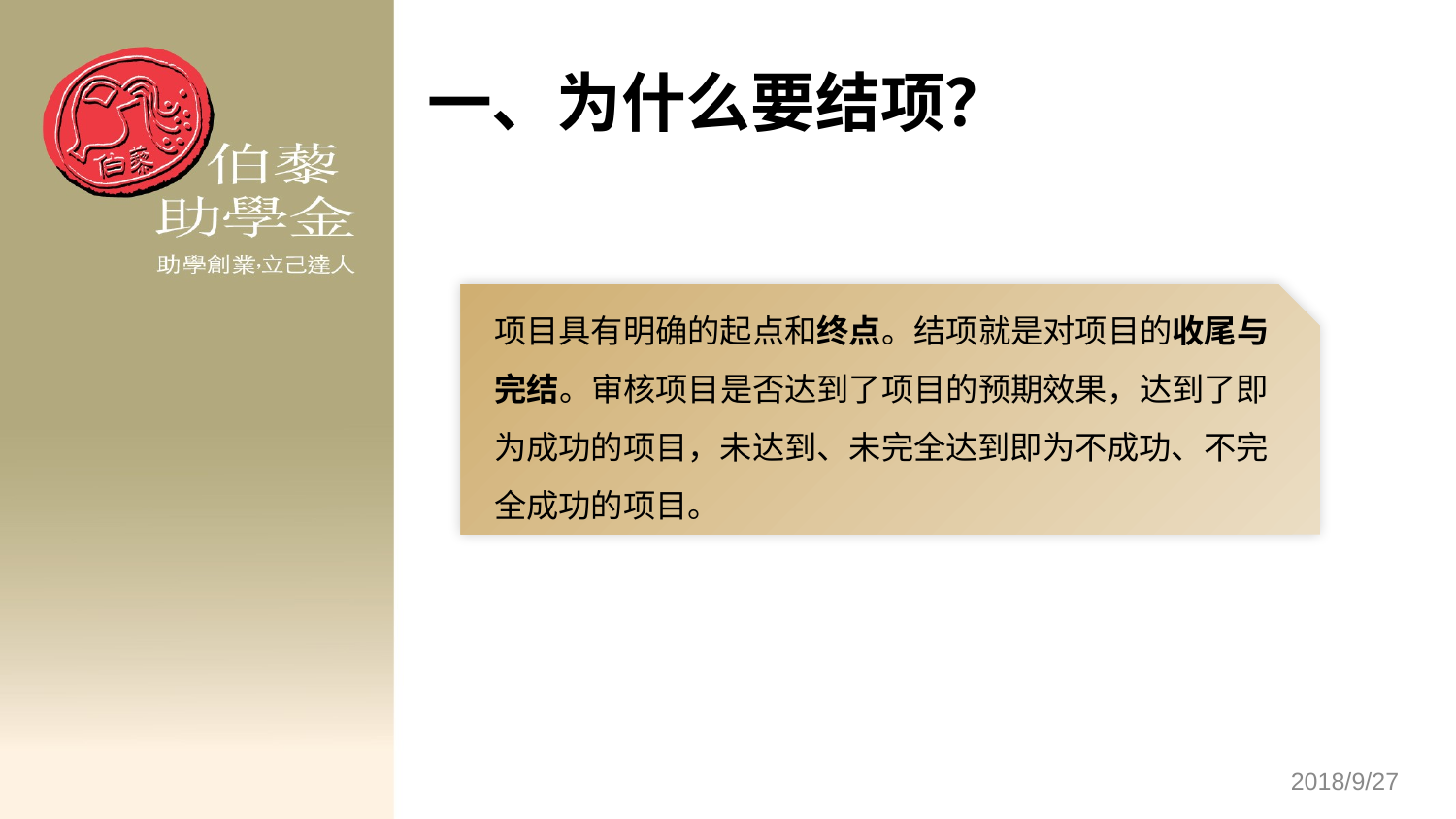

# 一、为什么要结项？

项目具有明确的起点和终点。结项就是对项目的收尾与完结。审核项目是否达到了项目的预期效果，达到了即为成功的项目，未达到、未完全达到即为不成功、不完全成功的项目。
2018/9/27